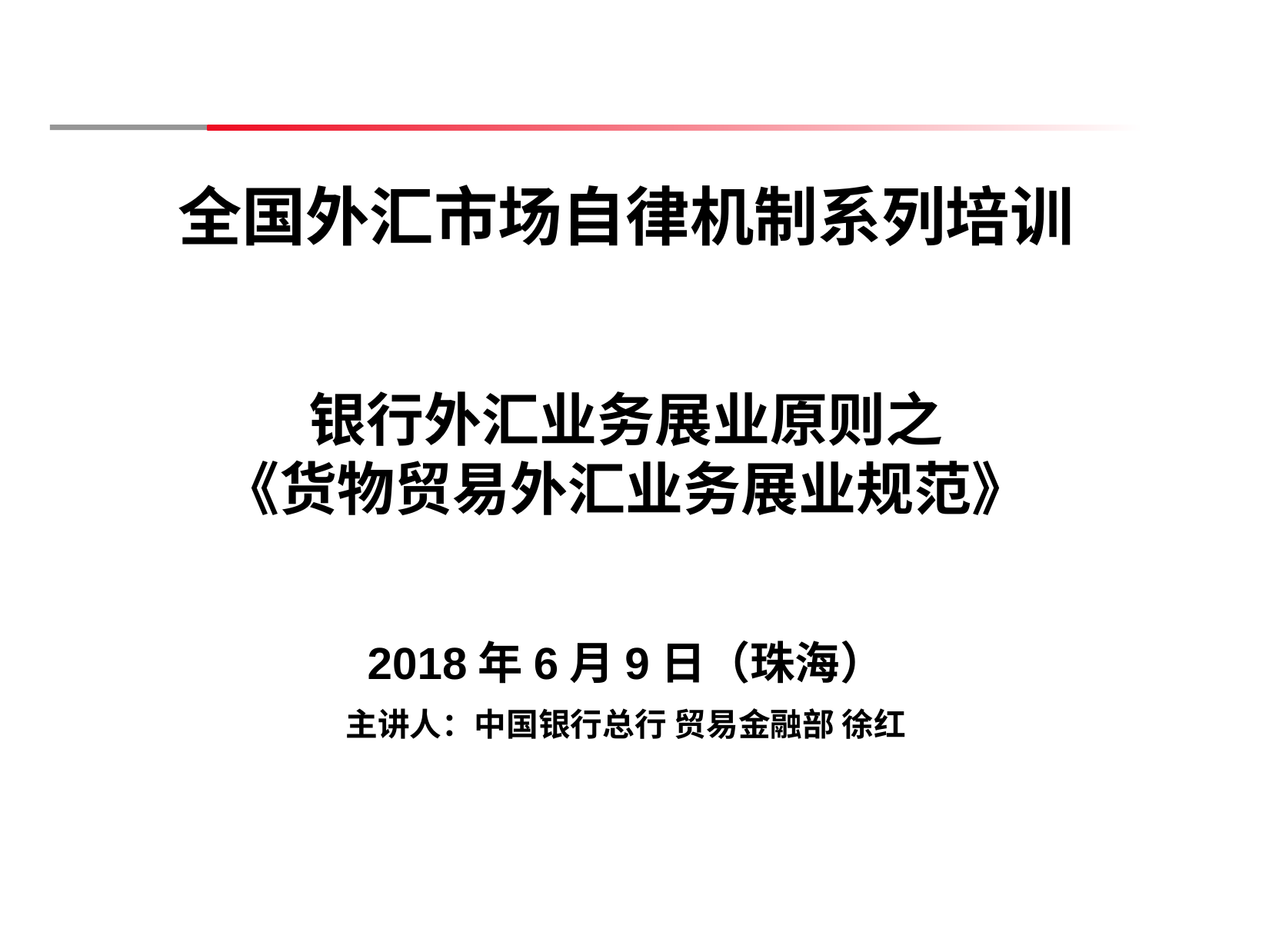

全国外汇市场自律机制系列培训

银行外汇业务展业原则之
《货物贸易外汇业务展业规范》

2018年6月9日（珠海）
主讲人：中国银行总行 贸易金融部 徐红